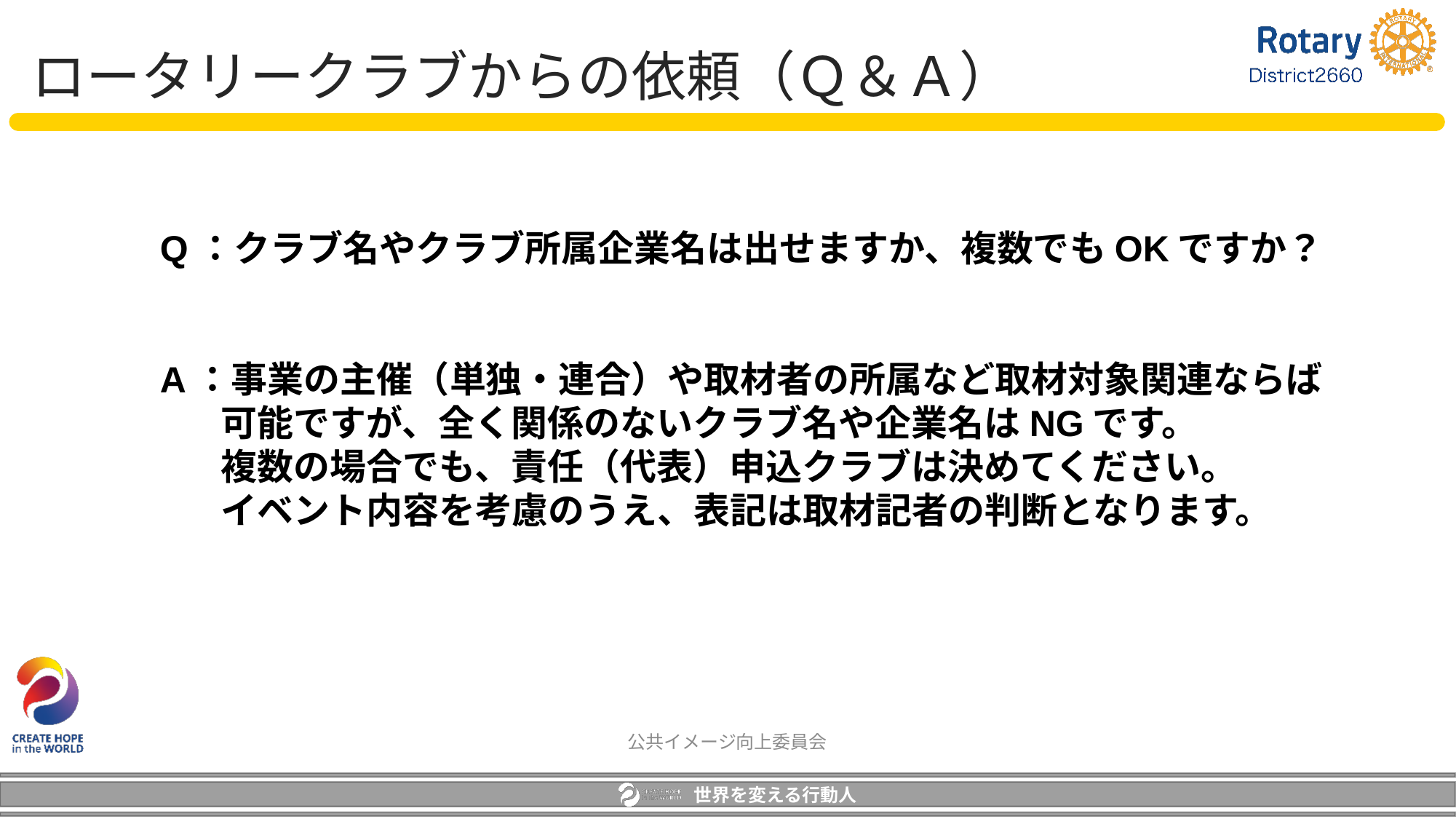

ロータリークラブからの依頼（Ｑ＆Ａ）
Q：クラブ名やクラブ所属企業名は出せますか、複数でもOKですか？

A：事業の主催（単独・連合）や取材者の所属など取材対象関連ならば
　   可能ですが、全く関係のないクラブ名や企業名はNGです。
　   複数の場合でも、責任（代表）申込クラブは決めてください。
　   イベント内容を考慮のうえ、表記は取材記者の判断となります。